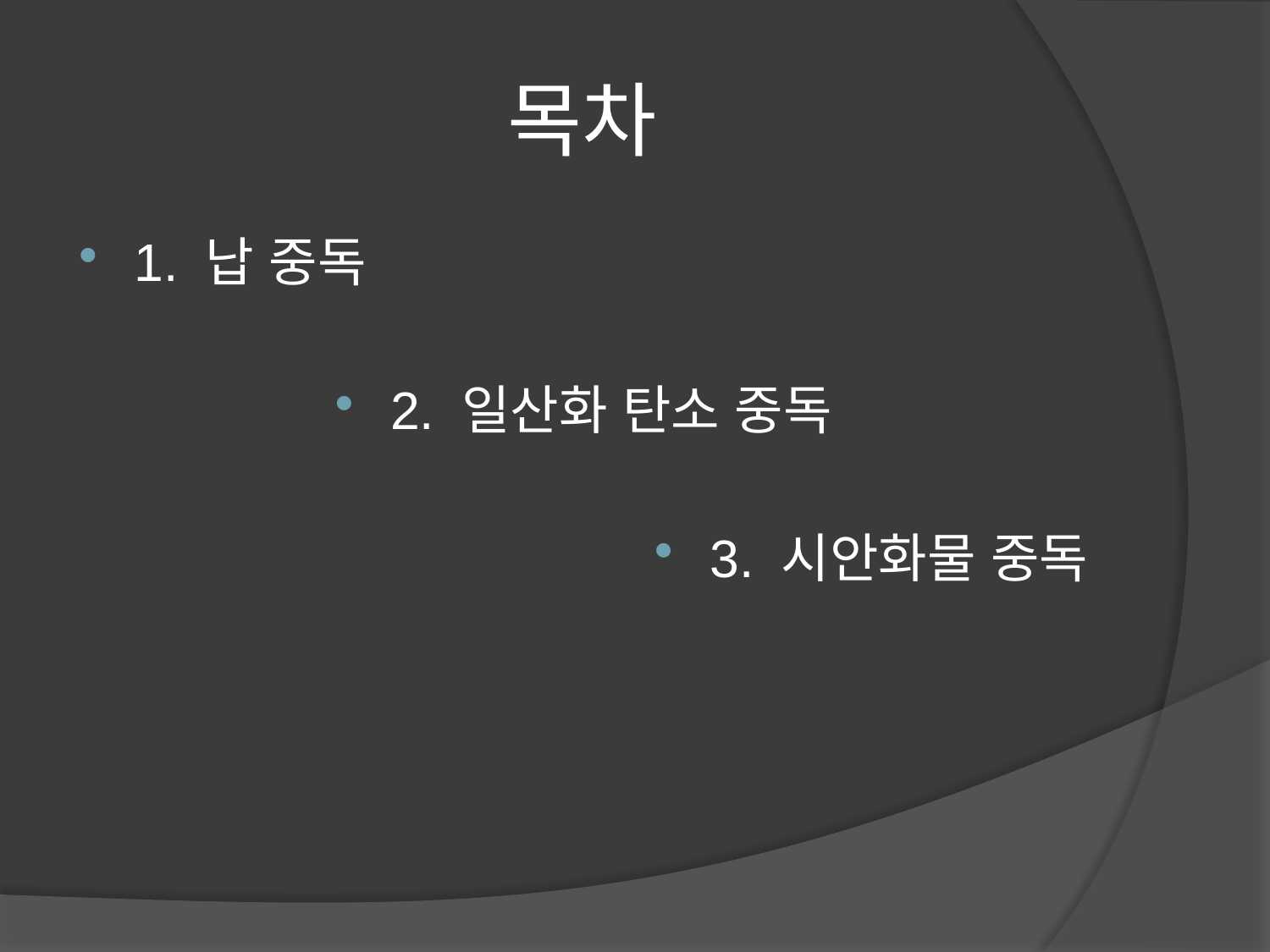

# 목차
1. 납 중독

2. 일산화 탄소 중독

3. 시안화물 중독